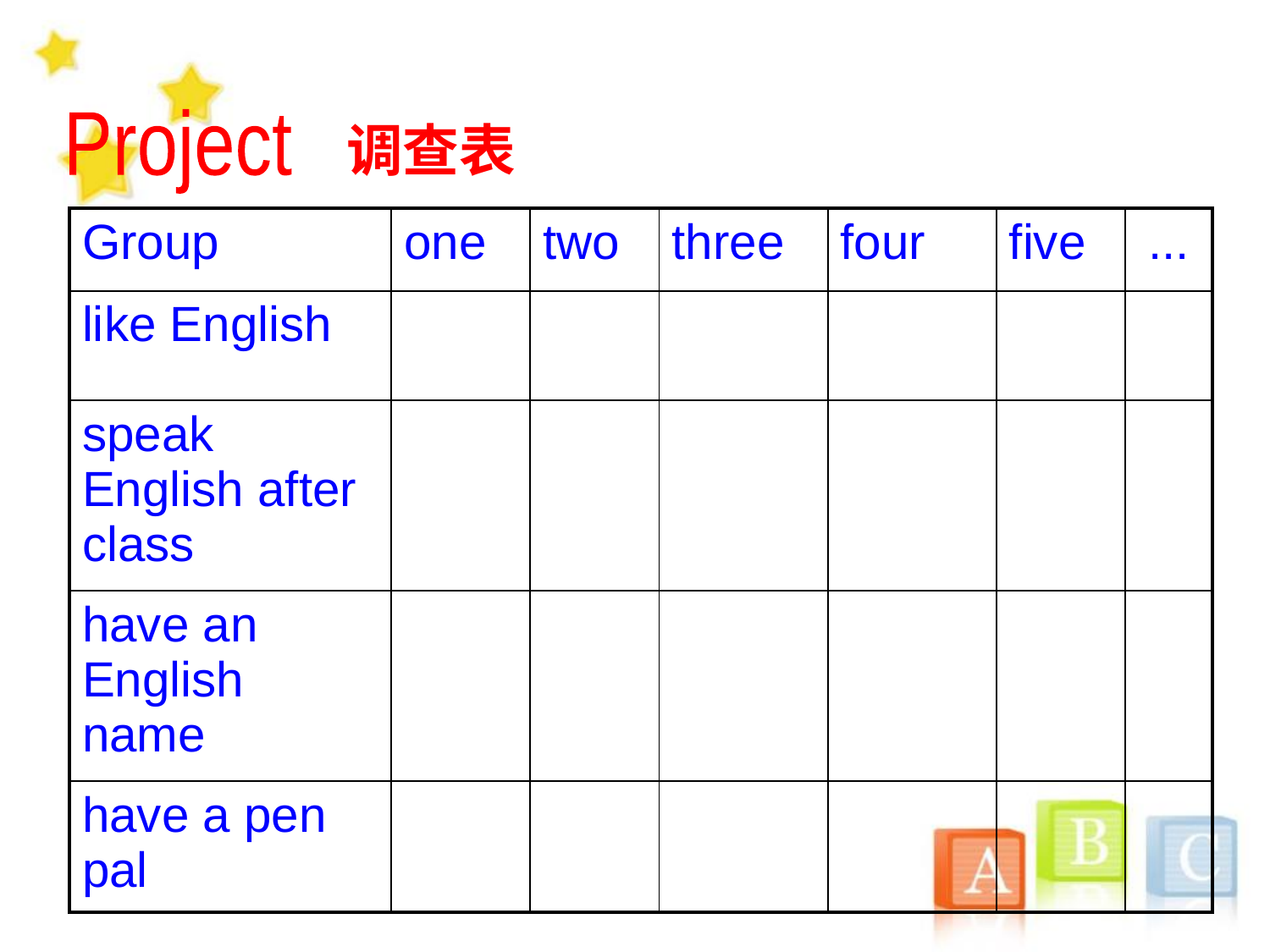

Project
 调查表
| Group | one | two | three | four | five | ... |
| --- | --- | --- | --- | --- | --- | --- |
| like English |  |  |  |  |  |  |
| speak English after class |  |  |  |  |  |  |
| have an English name |  |  |  |  |  |  |
| have a pen pal |  |  |  |  |  |  |